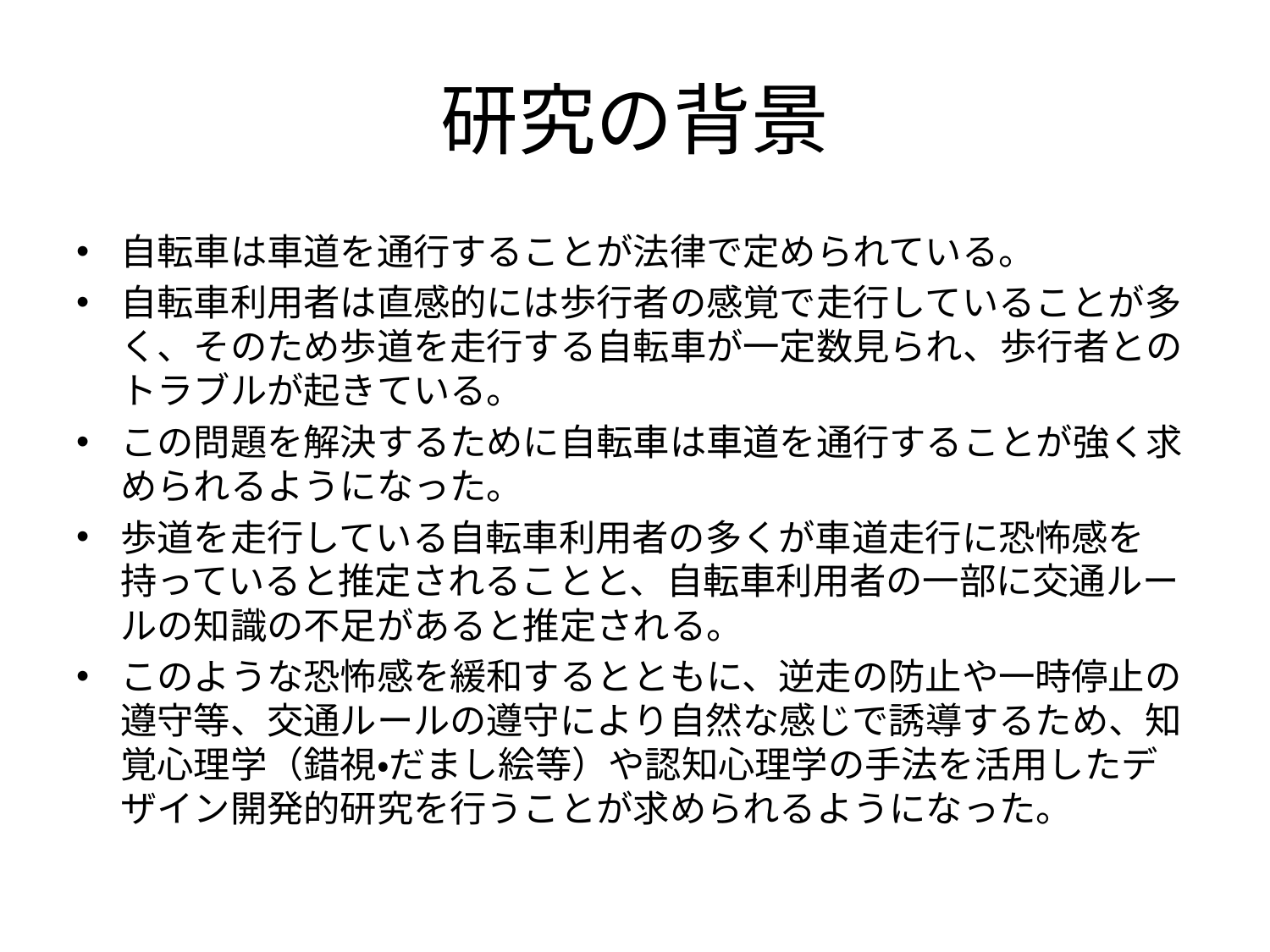

# 研究の背景
自転車は車道を通行することが法律で定められている。
自転車利用者は直感的には歩行者の感覚で走行していることが多く、そのため歩道を走行する自転車が一定数見られ、歩行者とのトラブルが起きている。
この問題を解決するために自転車は車道を通行することが強く求められるようになった。
歩道を走行している自転車利用者の多くが車道走行に恐怖感を持っていると推定されることと、自転車利用者の一部に交通ルールの知識の不足があると推定される。
このような恐怖感を緩和するとともに、逆走の防止や一時停止の遵守等、交通ルールの遵守により自然な感じで誘導するため、知覚心理学（錯視・だまし絵等）や認知心理学の手法を活用したデザイン開発的研究を行うことが求められるようになった。